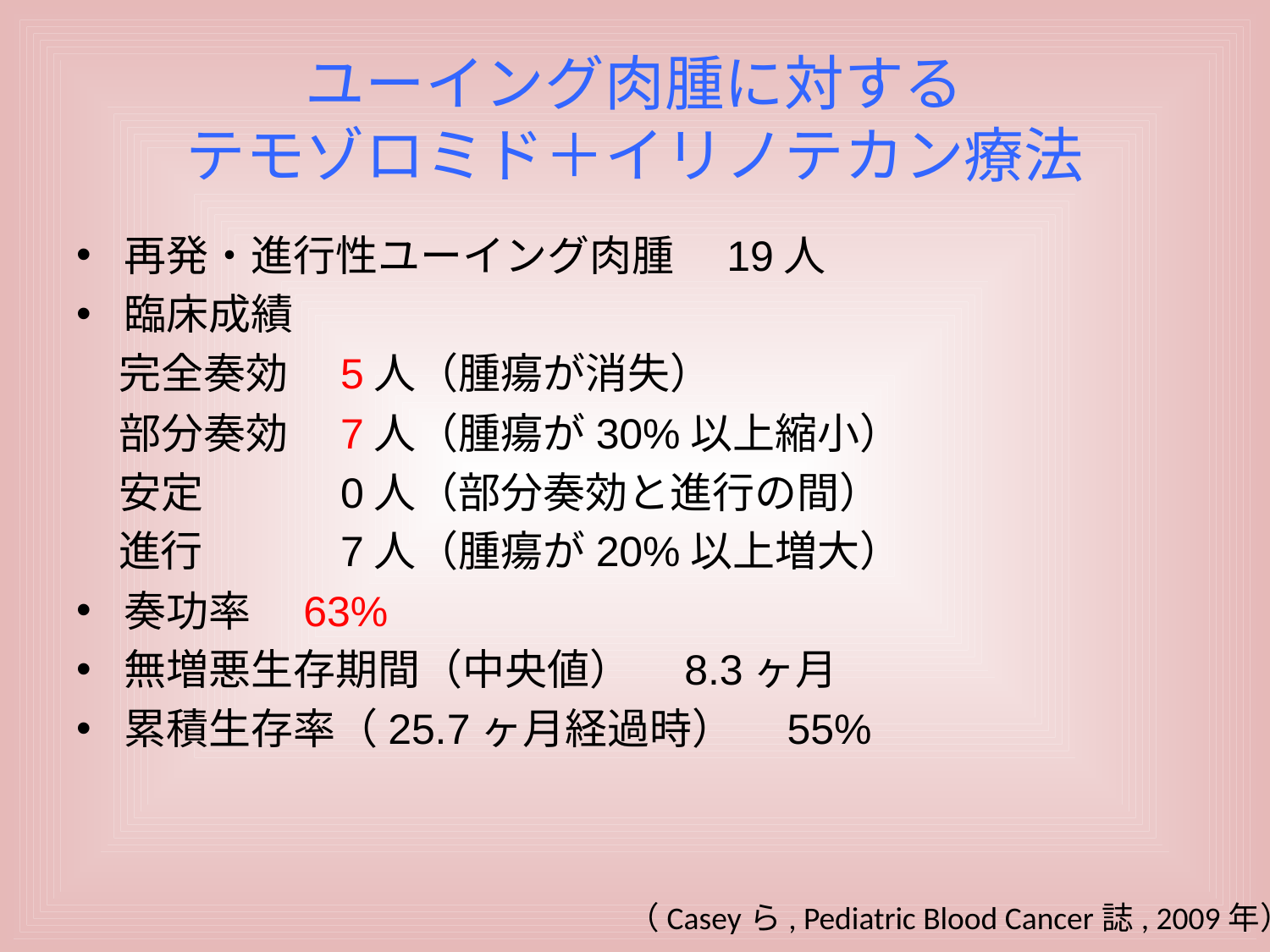

# ユーイング肉腫に対する テモゾロミド＋イリノテカン療法
再発・進行性ユーイング肉腫　19人
臨床成績
　完全奏効　5人（腫瘍が消失）
　部分奏効　7人（腫瘍が30%以上縮小）
　安定　　　0人（部分奏効と進行の間）
　進行　　　7人（腫瘍が20%以上増大）
奏功率　63%
無増悪生存期間（中央値）　8.3ヶ月
累積生存率（25.7ヶ月経過時）　55%
（Caseyら, Pediatric Blood Cancer誌, 2009年）